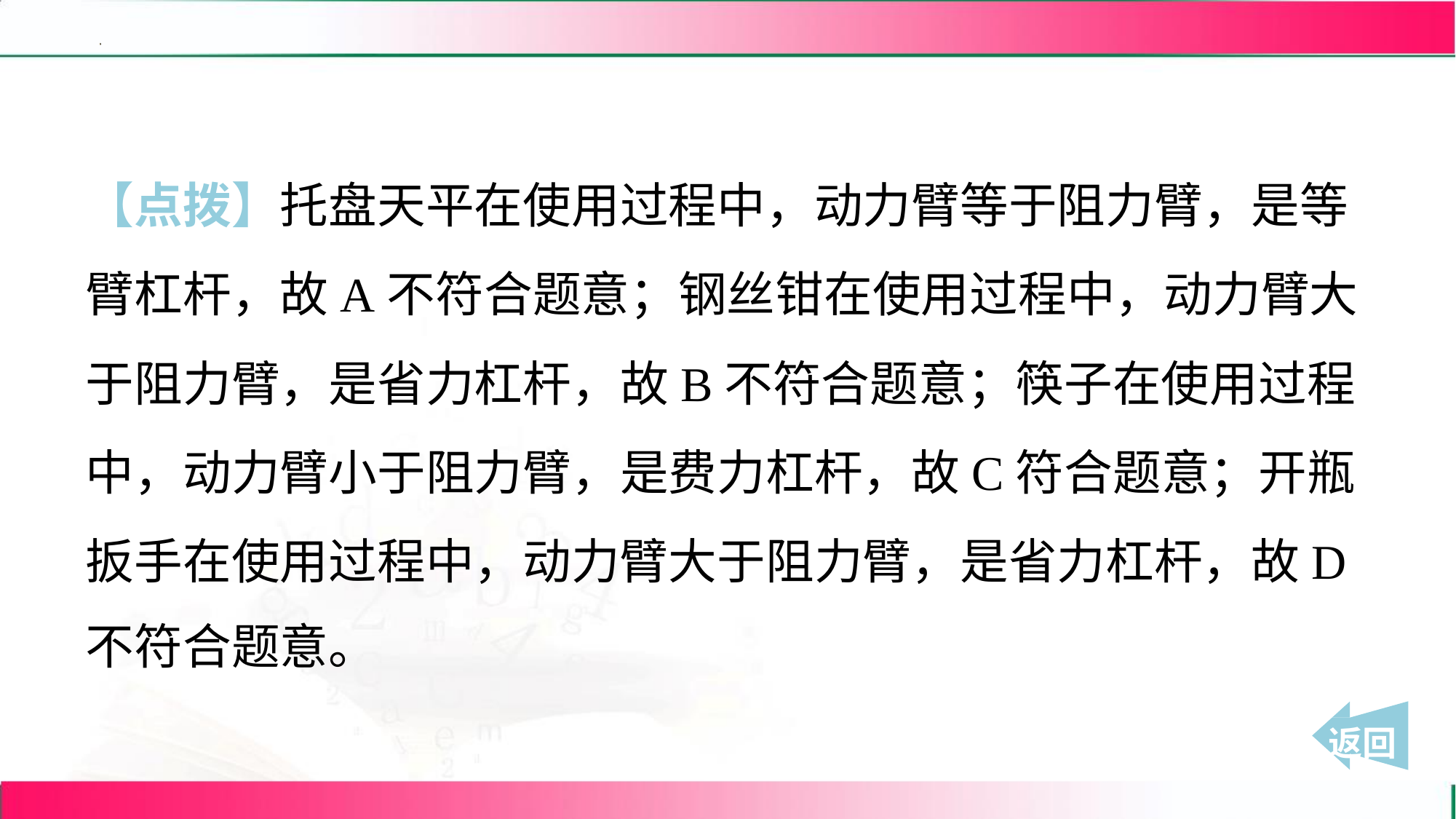

【点拨】托盘天平在使用过程中，动力臂等于阻力臂，是等
臂杠杆，故A不符合题意；钢丝钳在使用过程中，动力臂大
于阻力臂，是省力杠杆，故B不符合题意；筷子在使用过程
中，动力臂小于阻力臂，是费力杠杆，故C符合题意；开瓶
扳手在使用过程中，动力臂大于阻力臂，是省力杠杆，故D
不符合题意。
 返回